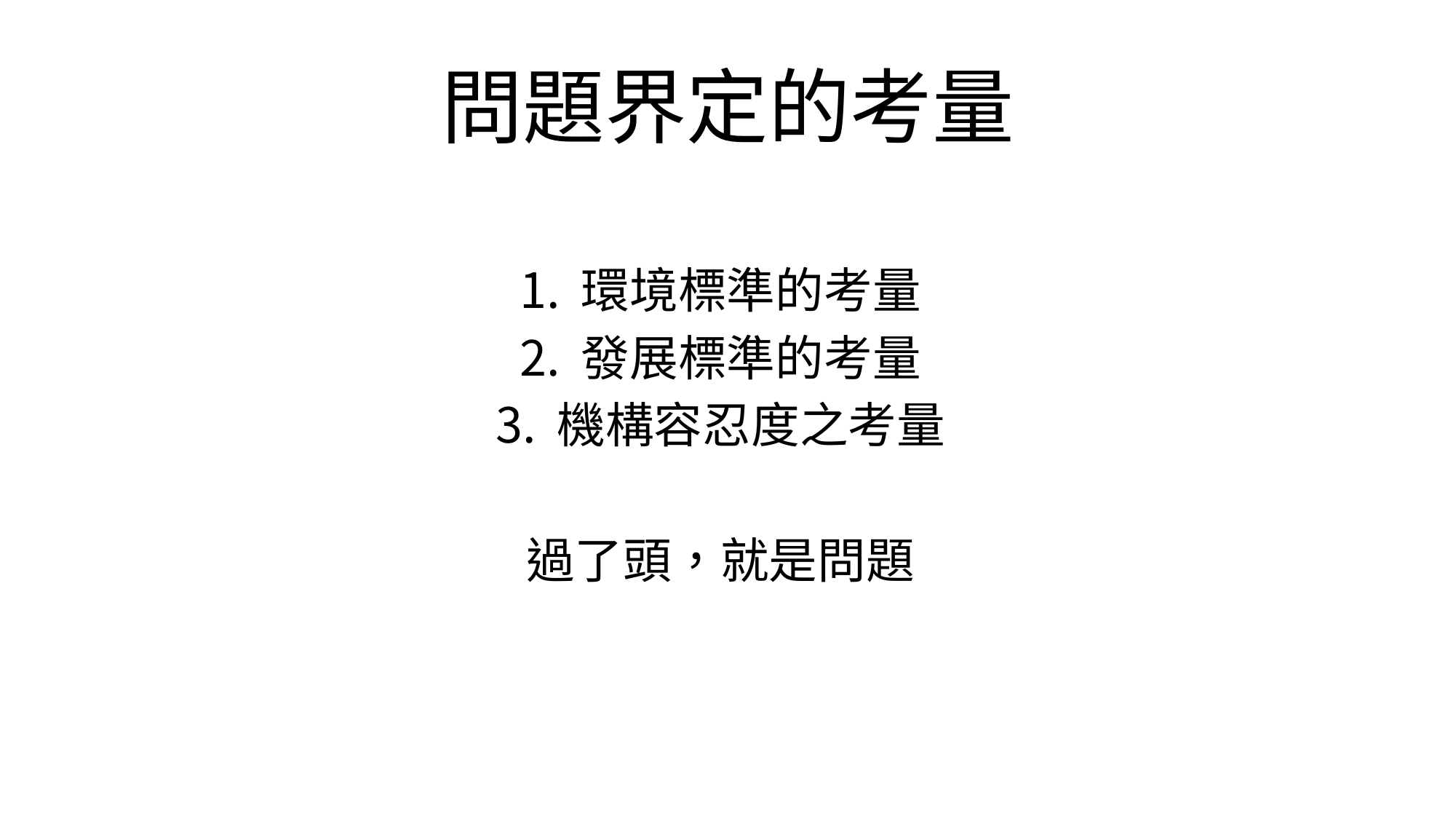

問題界定的考量
環境標準的考量
發展標準的考量
機構容忍度之考量

過了頭，就是問題